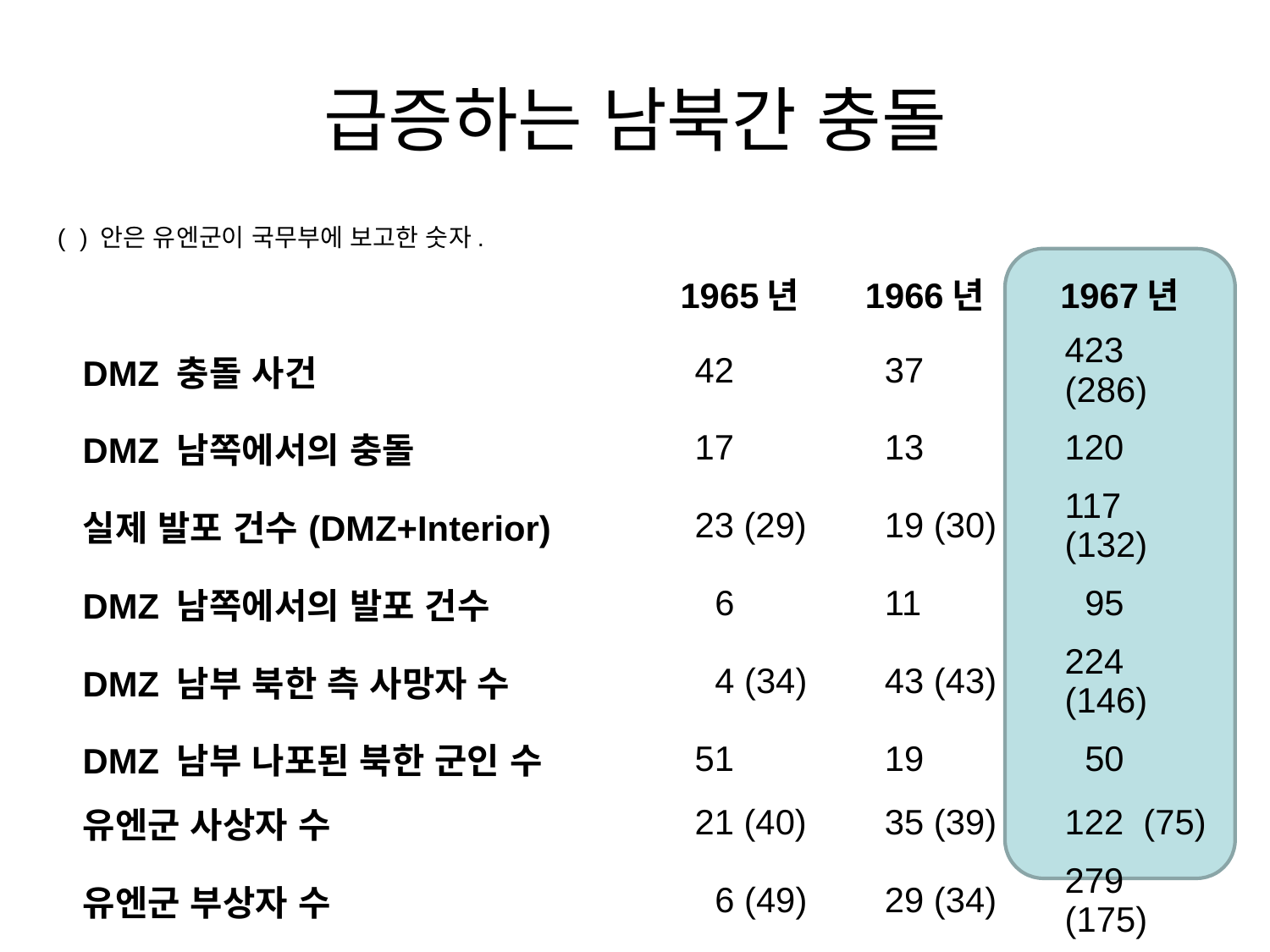

# 급증하는 남북간 충돌
(  ) 안은 유엔군이 국무부에 보고한 숫자.

|  | 1965년 | 1966년 | 1967년 |
| --- | --- | --- | --- |
| DMZ 충돌 사건 | 42 | 37 | 423 (286) |
| DMZ 남쪽에서의 충돌 | 17 | 13 | 120 |
| 실제 발포 건수(DMZ+Interior) | 23 (29) | 19 (30) | 117 (132) |
| DMZ 남쪽에서의 발포 건수 | 6 | 11 | 95 |
| DMZ 남부 북한 측 사망자 수 | 4 (34) | 43 (43) | 224 (146) |
| DMZ 남부 나포된 북한 군인 수 | 51 | 19 | 50 |
| 유엔군 사상자 수 | 21 (40) | 35 (39) | 122 (75) |
| 유엔군 부상자 수 | 6 (49) | 29 (34) | 279 (175) |
| 남한 경찰 사망자 수 | 19 | 4 | 22 |
| 남한 경찰 부상자 수 | 13 | 5 | 53 |